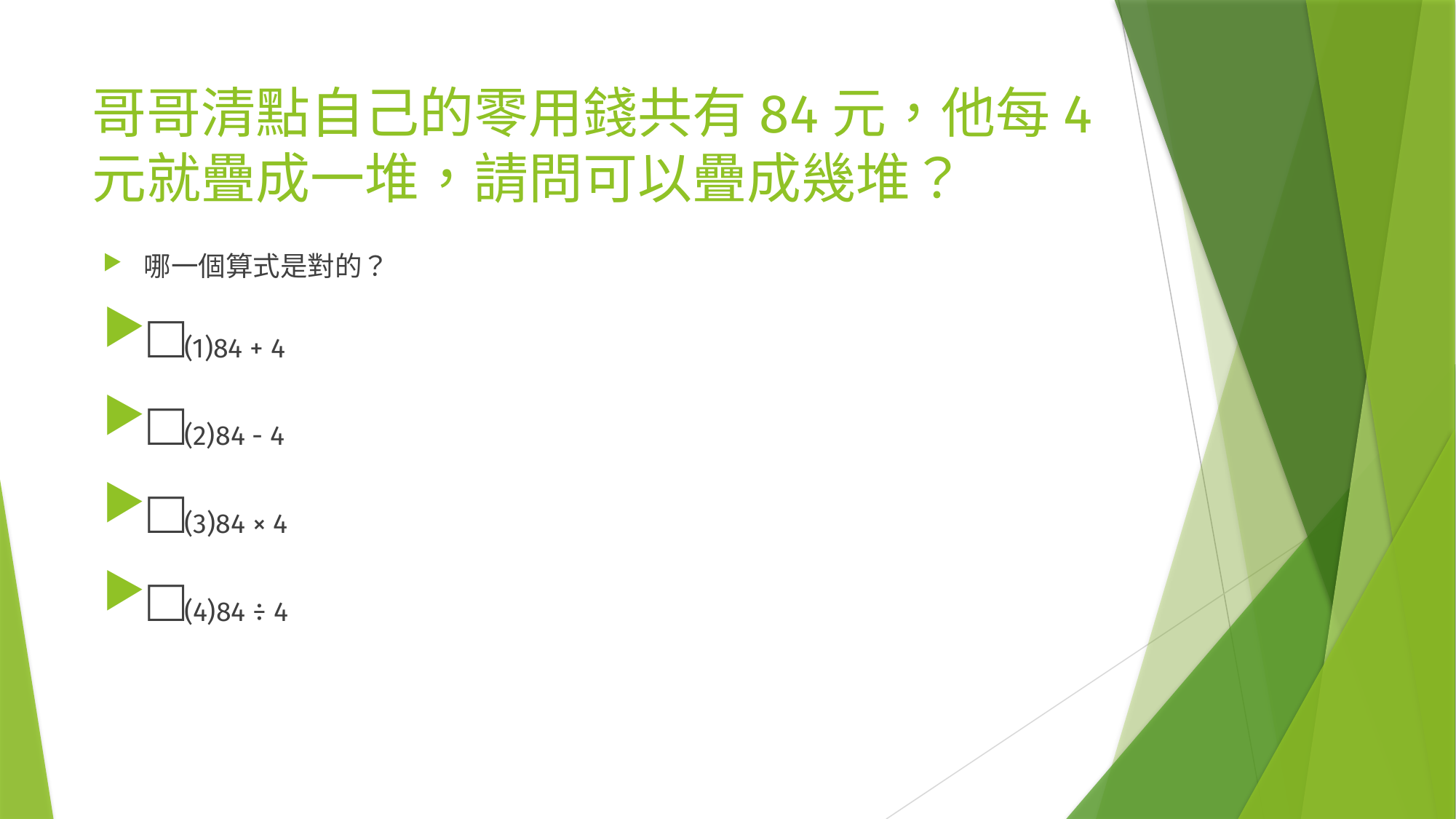

# 哥哥清點自己的零用錢共有84元，他每4元就疊成一堆，請問可以疊成幾堆？
哪一個算式是對的？
□(1)84 + 4
□(2)84 - 4
□(3)84 × 4
□(4)84 ÷ 4